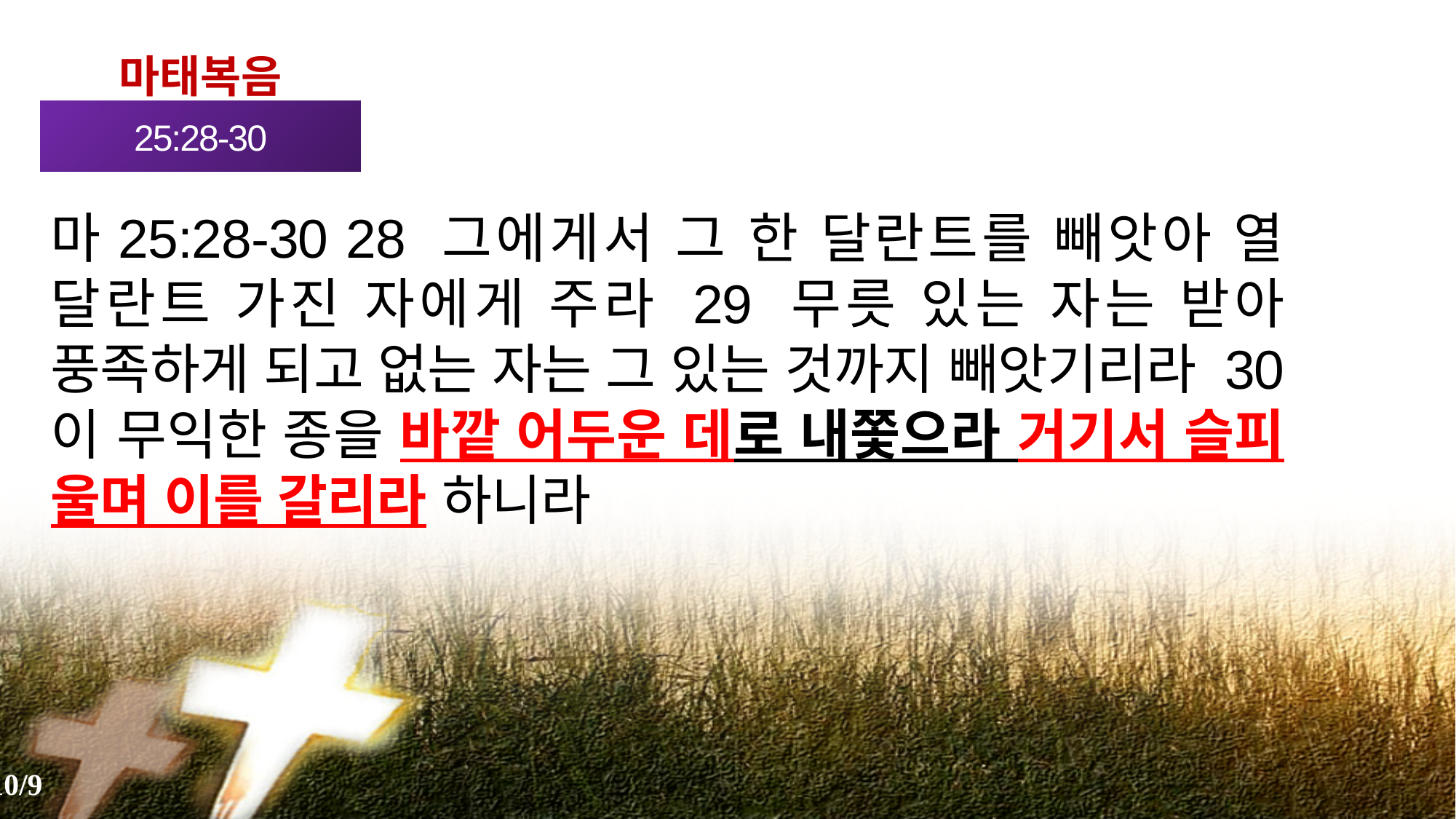

마태복음

25:28-30
마25:28-30 28 그에게서 그 한 달란트를 빼앗아 열 달란트 가진 자에게 주라 29 무릇 있는 자는 받아 풍족하게 되고 없는 자는 그 있는 것까지 빼앗기리라 30 이 무익한 종을 바깥 어두운 데로 내쫓으라 거기서 슬피 울며 이를 갈리라 하니라